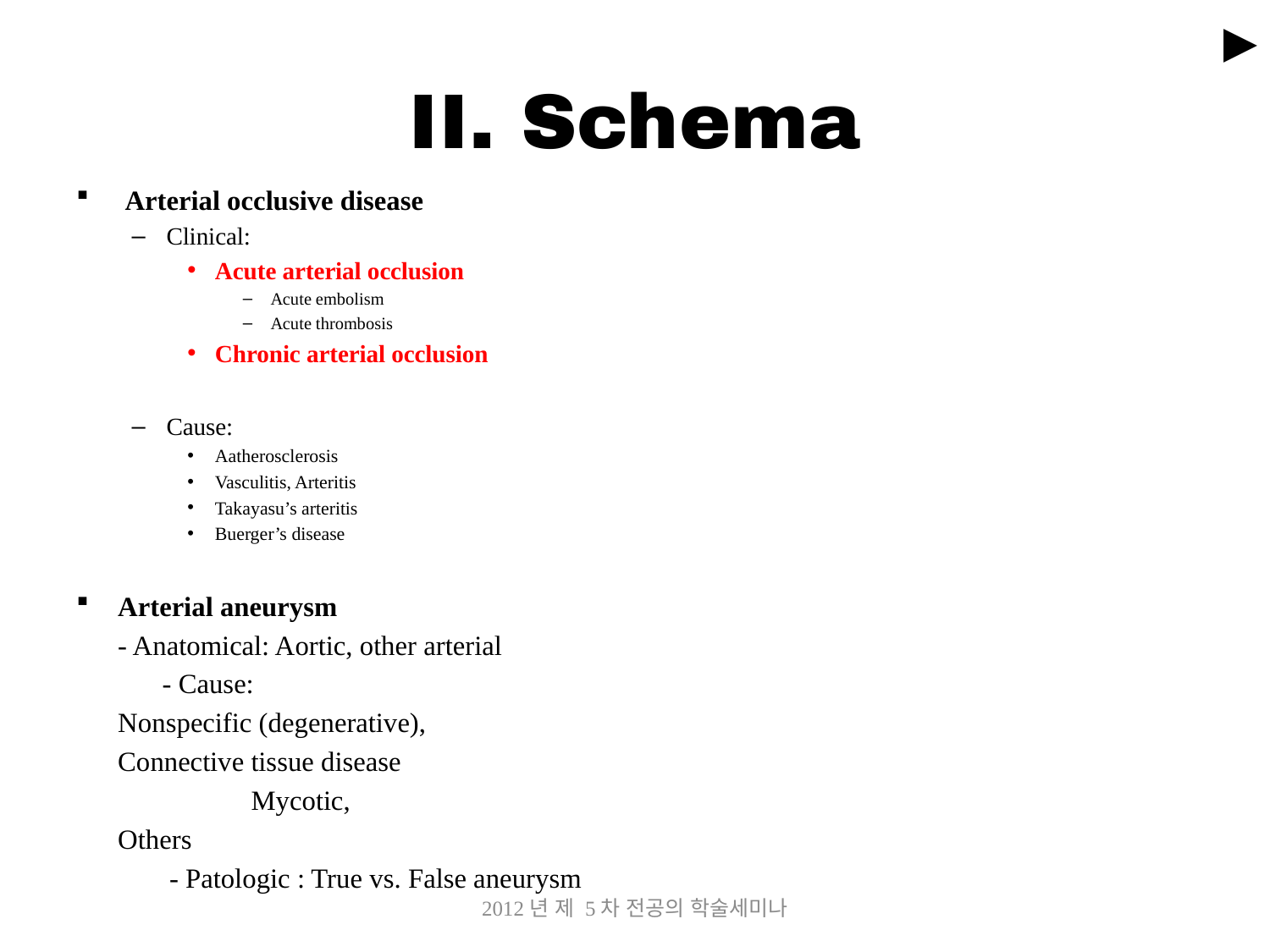

►
# II. Schema
 Arterial occlusive disease
Clinical:
Acute arterial occlusion
Acute embolism
Acute thrombosis
Chronic arterial occlusion

Cause:
Aatherosclerosis
Vasculitis, Arteritis
Takayasu’s arteritis
Buerger’s disease

Arterial aneurysm
 		- Anatomical: Aortic, other arterial
       	- Cause:
			Nonspecific (degenerative),
			Connective tissue disease
                       	Mycotic,
			Others
      	 - Patologic : True vs. False aneurysm

2012년 제 5차 전공의 학술세미나